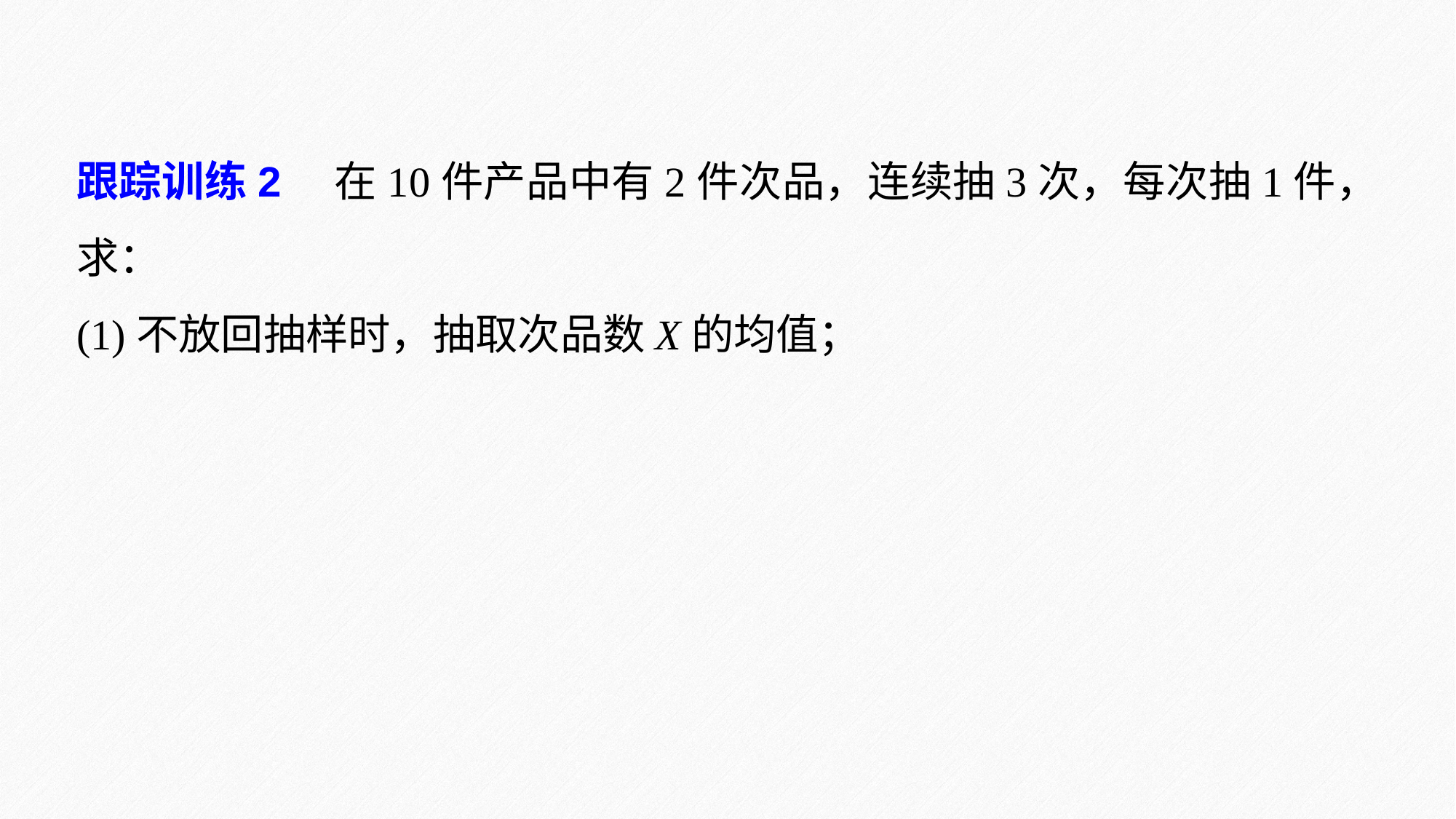

跟踪训练2　在10件产品中有2件次品，连续抽3次，每次抽1件，求：
(1)不放回抽样时，抽取次品数X的均值；